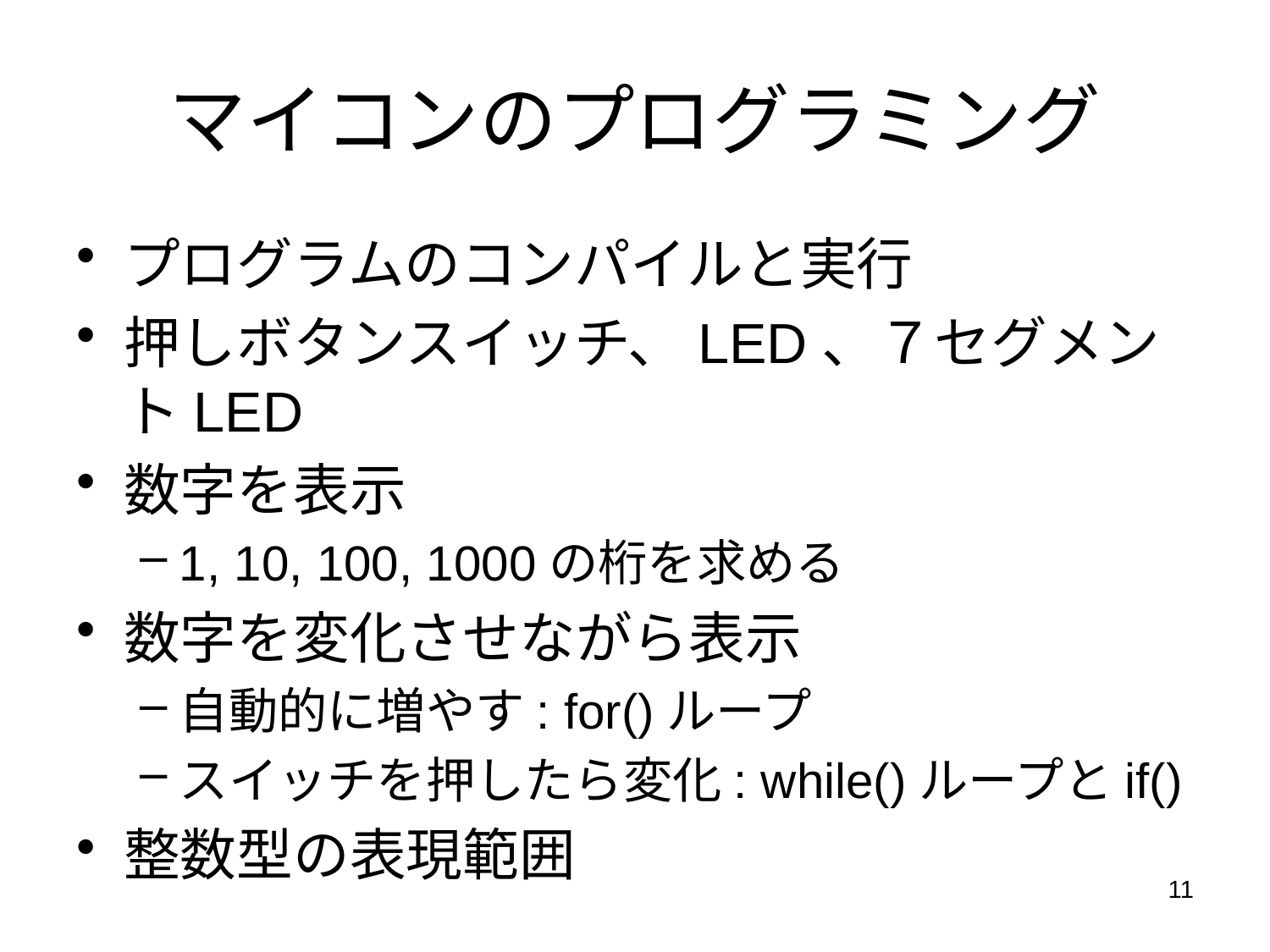

# マイコンのプログラミング
プログラムのコンパイルと実行
押しボタンスイッチ、LED、７セグメントLED
数字を表示
1, 10, 100, 1000の桁を求める
数字を変化させながら表示
自動的に増やす: for()ループ
スイッチを押したら変化: while()ループとif()
整数型の表現範囲
11